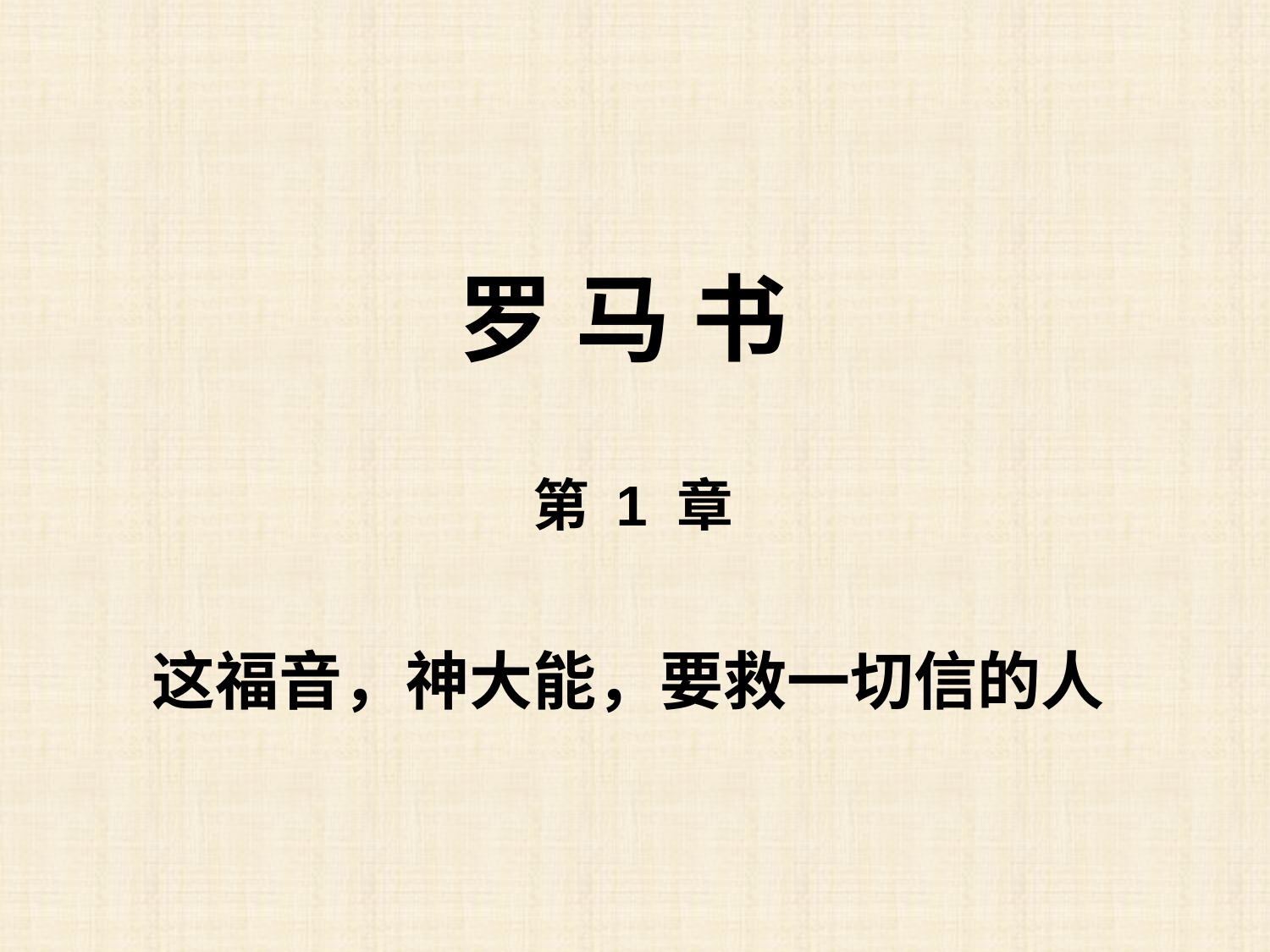

罗 马 书
第 1 章
这福音，神大能，要救一切信的人